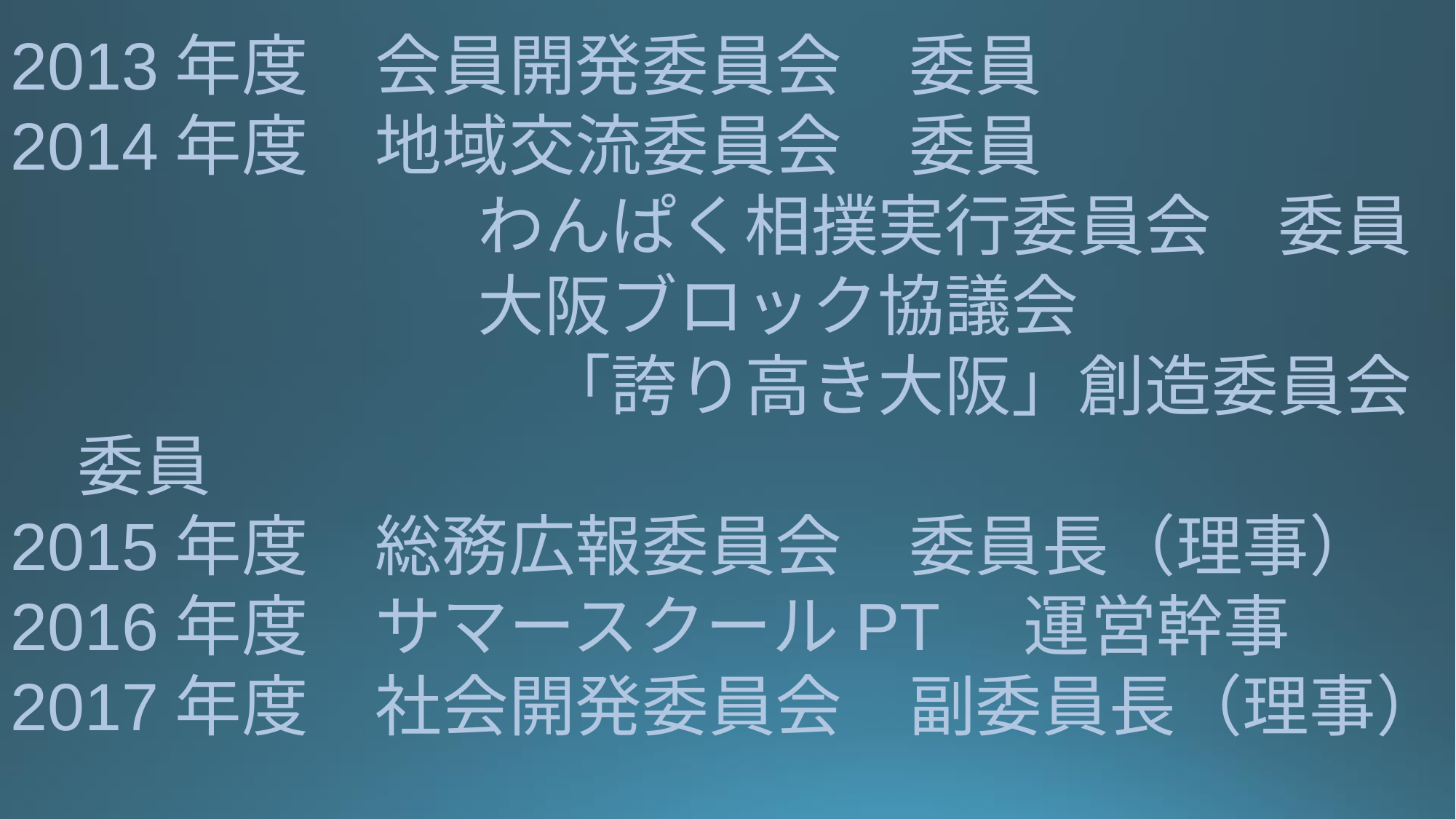

2013年度　会員開発委員会　委員
2014年度　地域交流委員会　委員　
　　　　　　　わんぱく相撲実行委員会　委員
　　　　　　　大阪ブロック協議会
　　　　　　　　「誇り高き大阪」創造委員会　委員
2015年度　総務広報委員会　委員長（理事）
2016年度　サマースクールPT　運営幹事
2017年度　社会開発委員会　副委員長（理事）
　　　　　　　周年事業準備室　周年事業PT委員